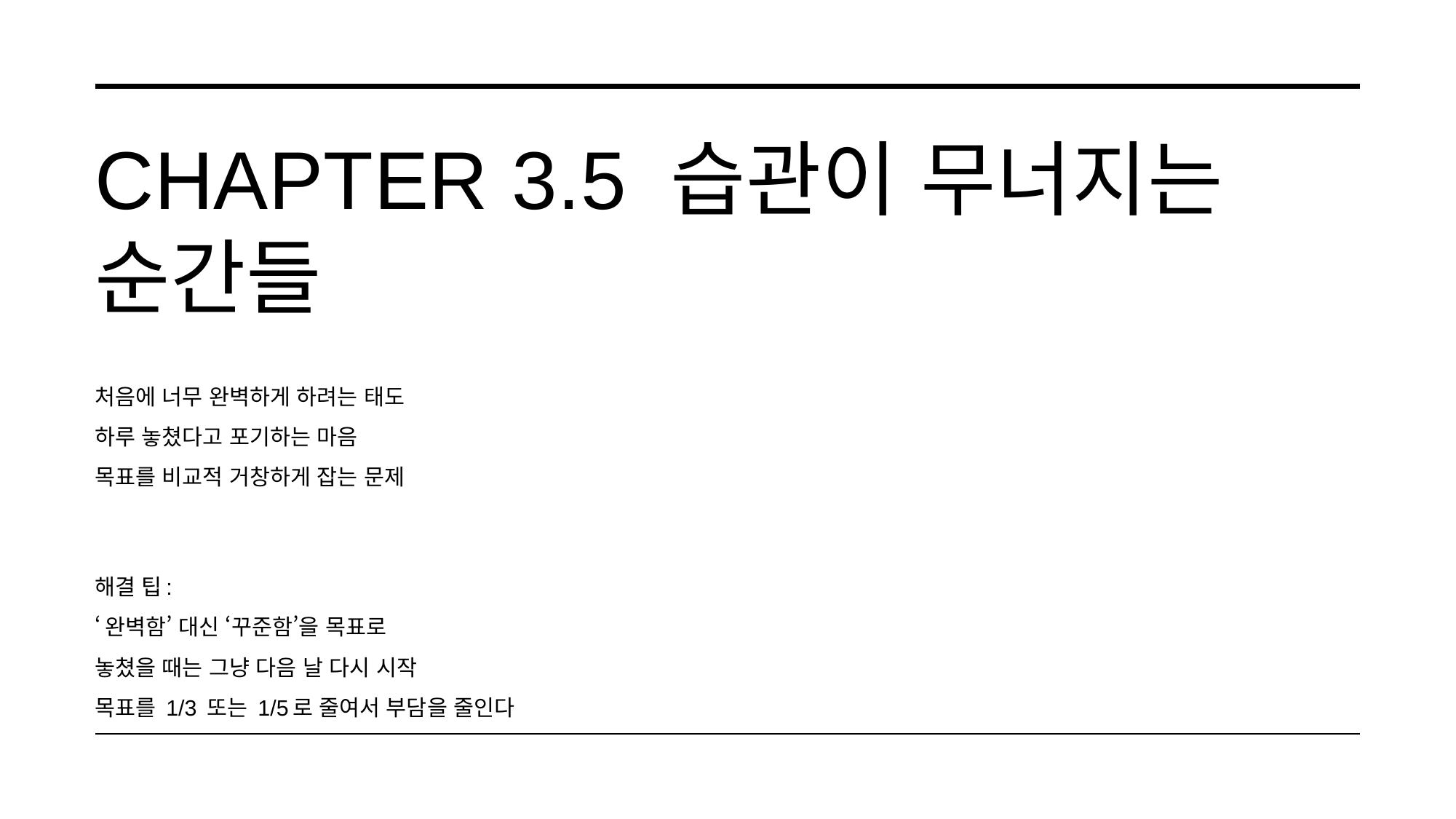

# Chapter 3.5 습관이 무너지는 순간들
처음에 너무 완벽하게 하려는 태도
하루 놓쳤다고 포기하는 마음
목표를 비교적 거창하게 잡는 문제

해결 팁:
‘완벽함’ 대신 ‘꾸준함’을 목표로
놓쳤을 때는 그냥 다음 날 다시 시작
목표를 1/3 또는 1/5로 줄여서 부담을 줄인다